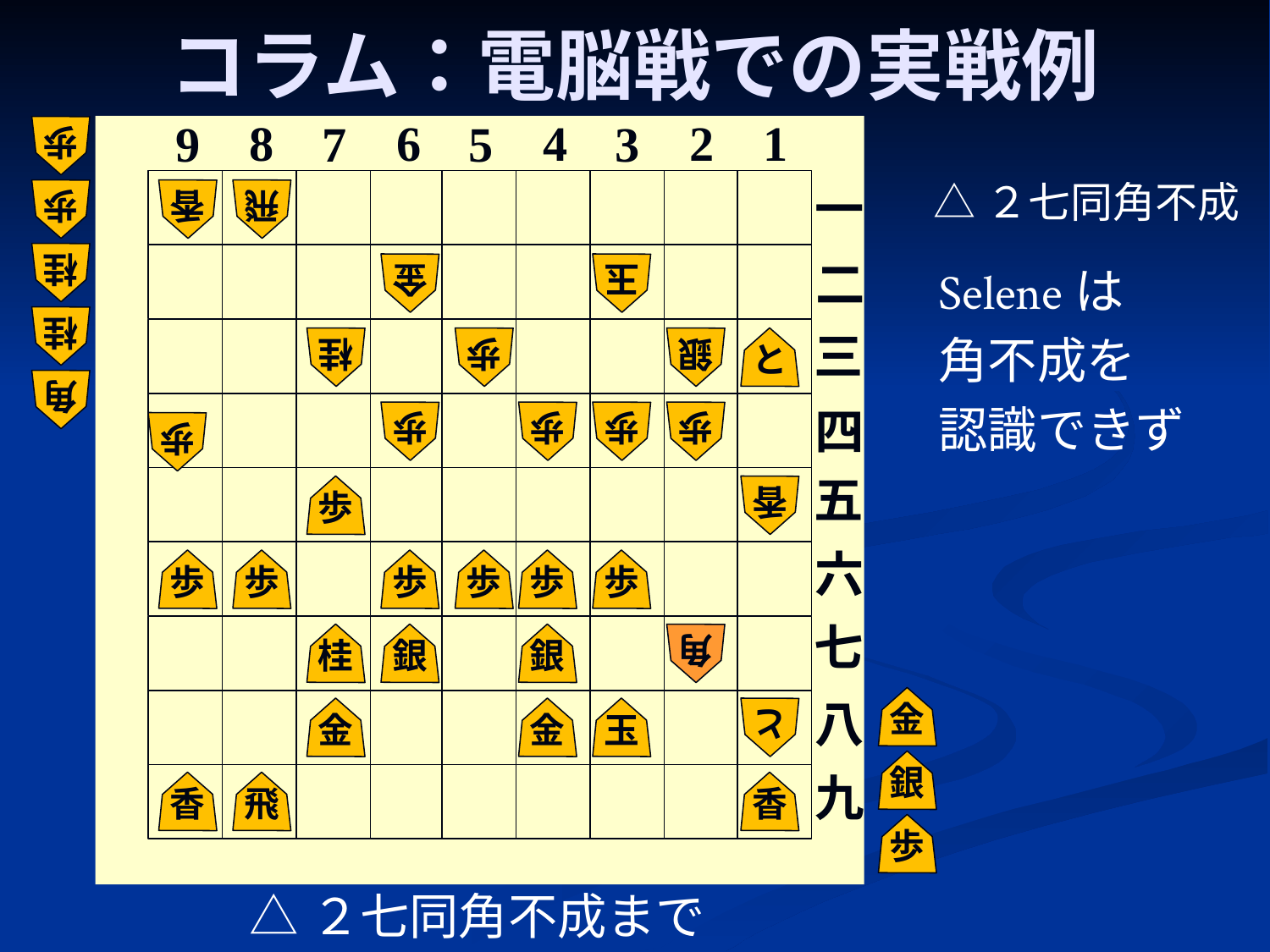

# コラム：電脳戦での実戦例
6
2
1
8
4
7
3
9
5

一

二
三

四
五

六

七

八

九

歩
△２七同角不成
歩
香
飛
桂
金
玉
Seleneは
角不成を
認識できず
桂
桂
歩
銀
と
角
歩
歩
歩
歩
歩
歩
香
歩
歩
歩
歩
歩
歩
桂
銀
銀
角
金
金
金
玉
と
銀
香
飛
香
歩
△２七同角不成まで